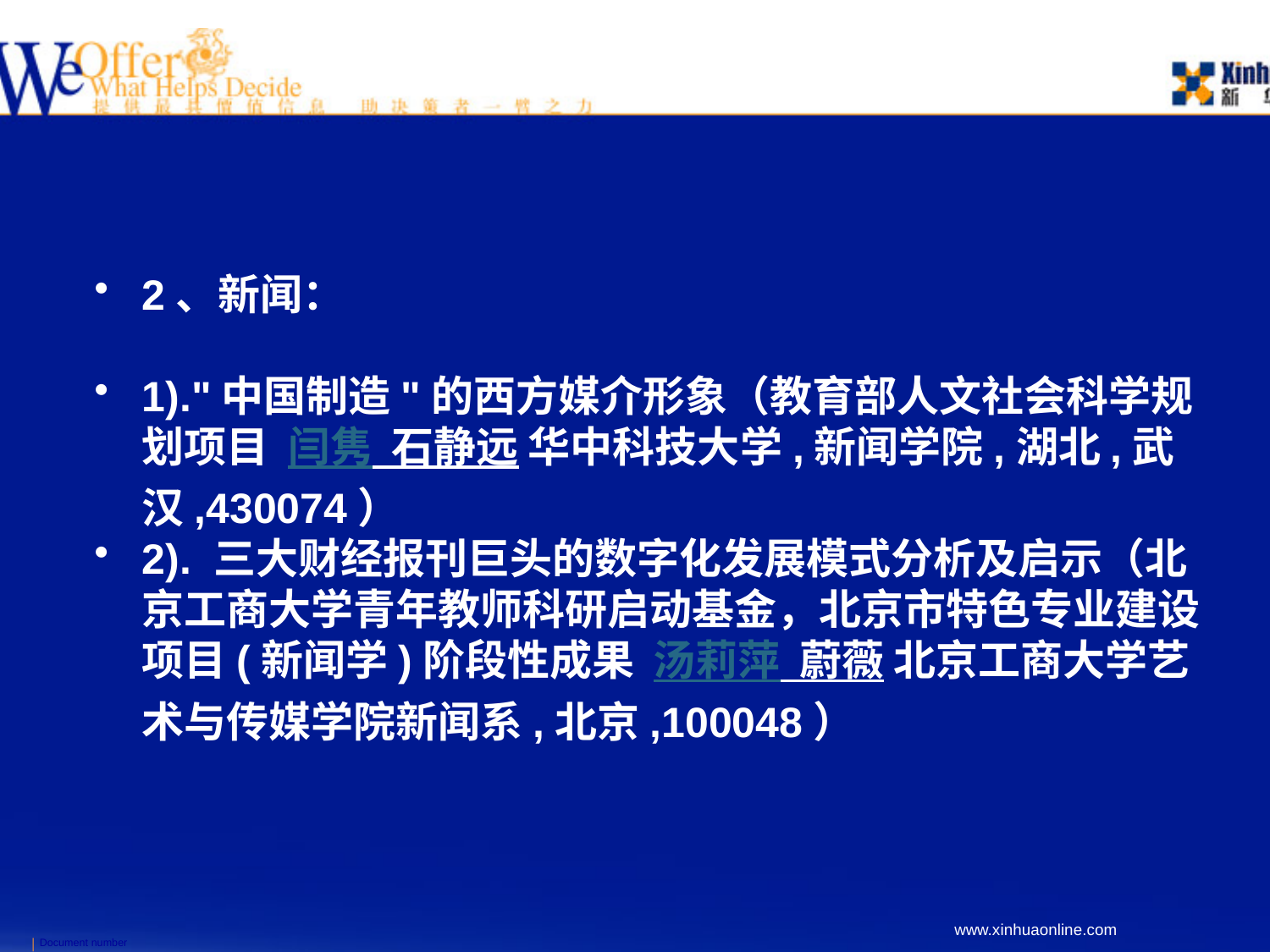

2、新闻：

1)."中国制造"的西方媒介形象（教育部人文社会科学规划项目  闫隽  石静远 华中科技大学,新闻学院,湖北,武汉,430074）
2). 三大财经报刊巨头的数字化发展模式分析及启示（北京工商大学青年教师科研启动基金，北京市特色专业建设项目(新闻学)阶段性成果  汤莉萍  蔚薇 北京工商大学艺术与传媒学院新闻系,北京,100048）

Document number
62